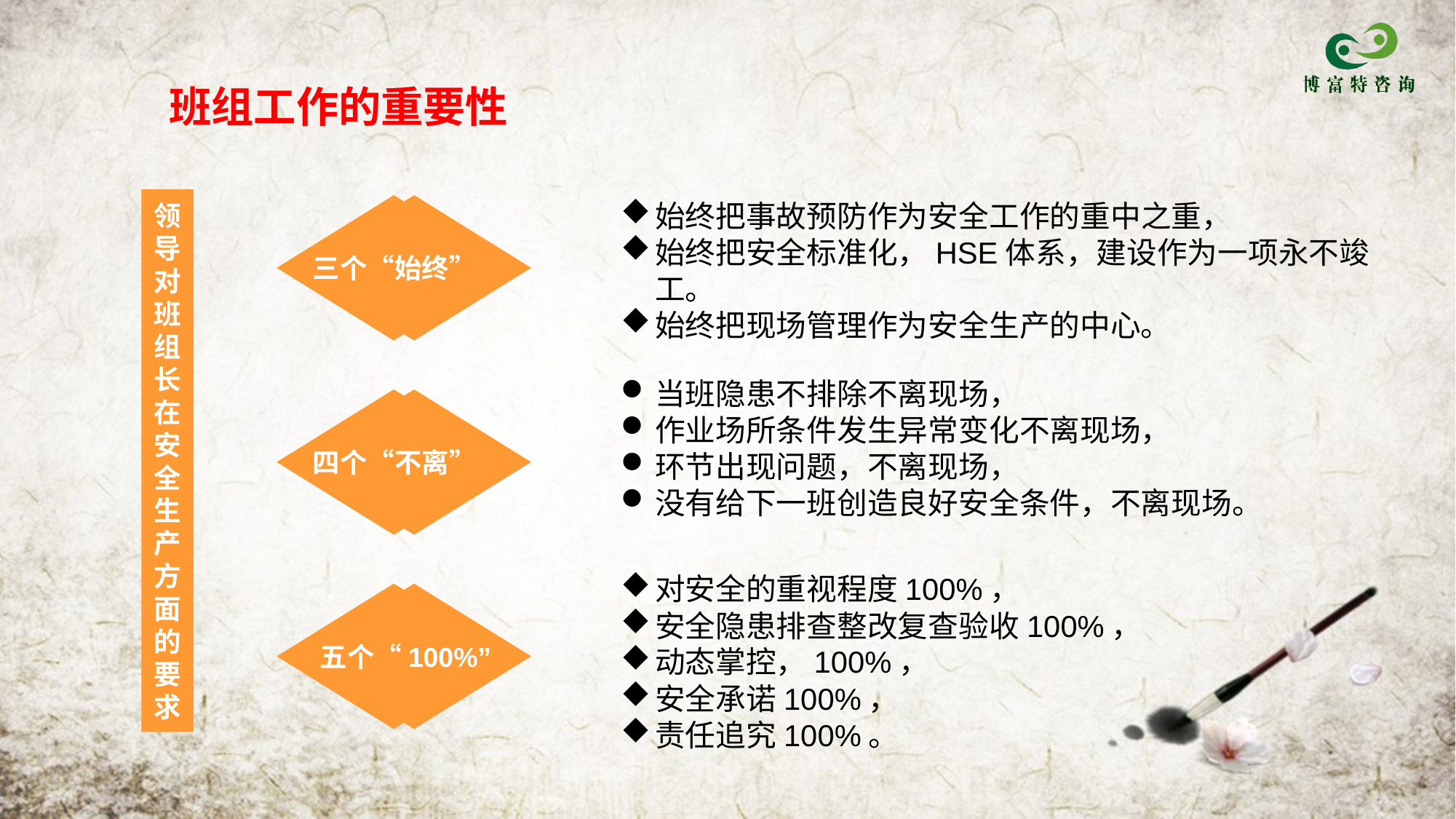

班组工作的重要性

领导对班组长在安全生产方面的要求
始终把事故预防作为安全工作的重中之重，
始终把安全标准化，HSE体系，建设作为一项永不竣工。
始终把现场管理作为安全生产的中心。

三个“始终”
当班隐患不排除不离现场，
作业场所条件发生异常变化不离现场，
环节出现问题，不离现场，
没有给下一班创造良好安全条件，不离现场。

四个“不离”
对安全的重视程度100%，
安全隐患排查整改复查验收100%，
动态掌控，100%，
安全承诺100%，
责任追究100%。

五个“100%”